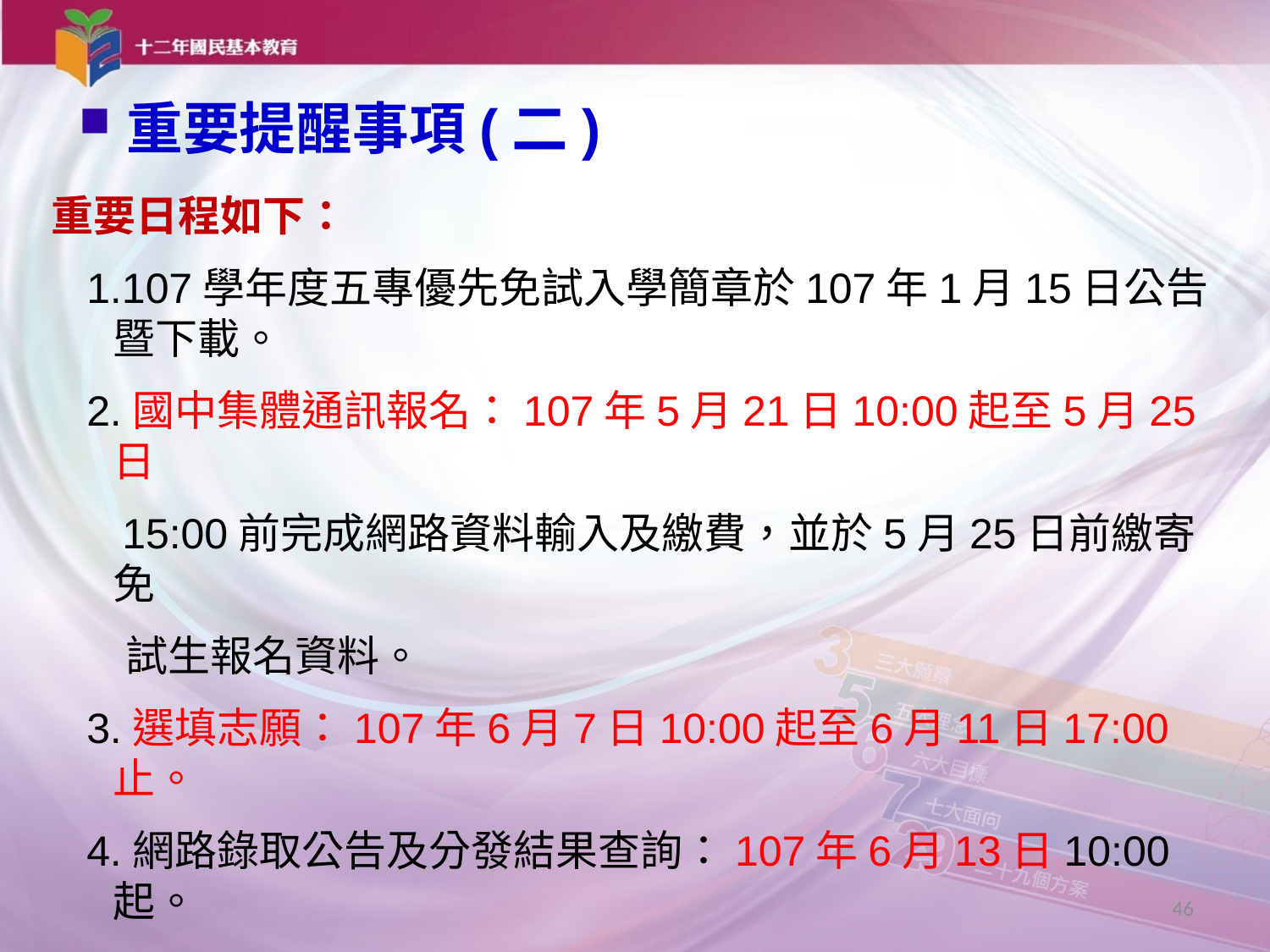

重要提醒事項(二)

重要日程如下：
1.107學年度五專優先免試入學簡章於107年1月15日公告暨下載。
2.國中集體通訊報名：107年5月21日10:00起至5月25日
   15:00前完成網路資料輸入及繳費，並於5月25日前繳寄免
   試生報名資料。
3.選填志願：107年6月7日10:00起至6月11日17:00止。
4.網路錄取公告及分發結果查詢：107年6月13日10:00起。
5.相關疑問請逕洽技專校院招生委員會聯合會楊蓀薇聯絡人，
      聯絡電話：02-2772-5333#222，傳真：02-2773-8881，
       電子信箱：vivian1295@ntut.edu.tw
46